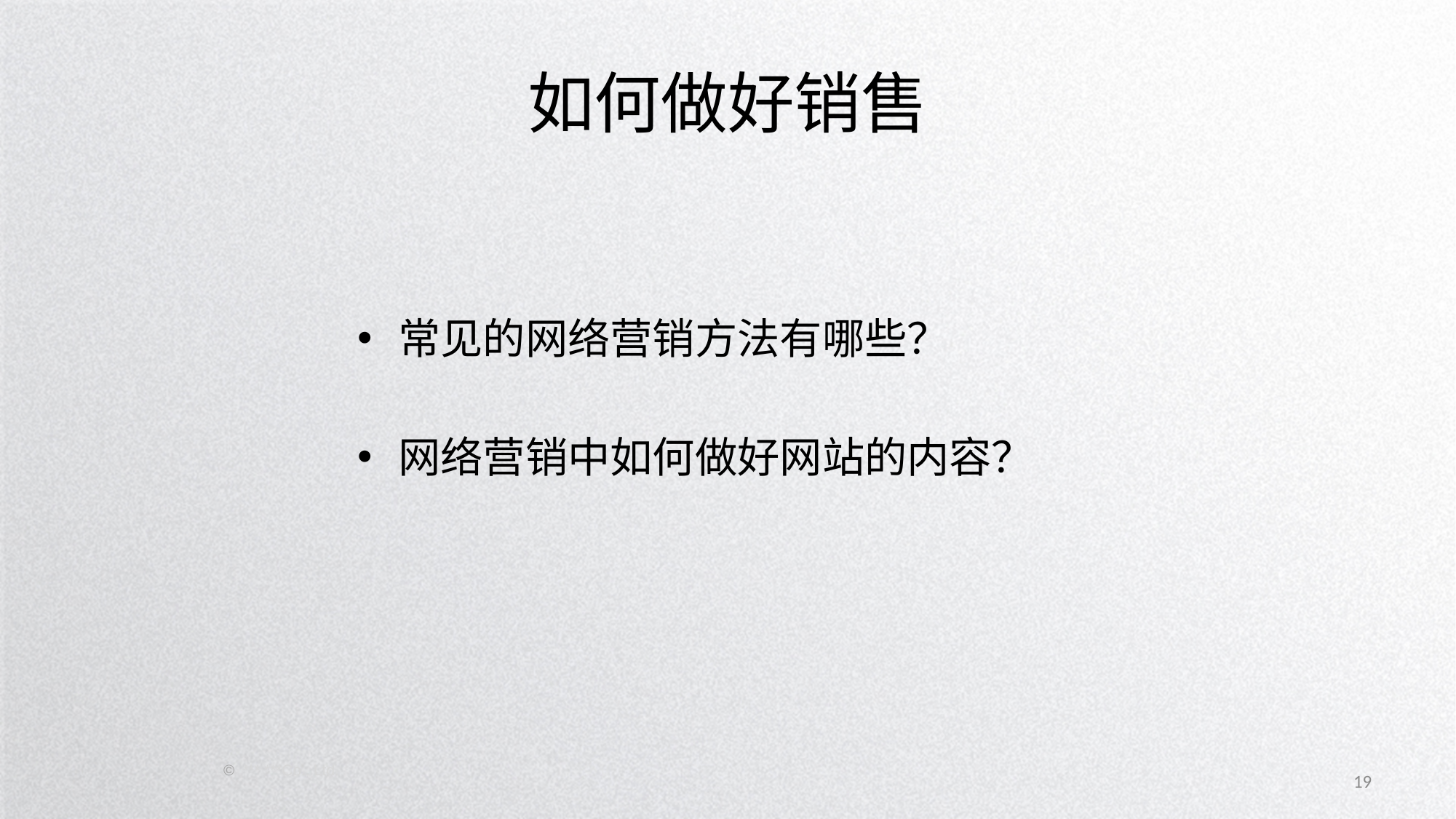

# 如何做好销售
常见的网络营销方法有哪些？

网络营销中如何做好网站的内容？
©  *** ***Co., Ltd.
19